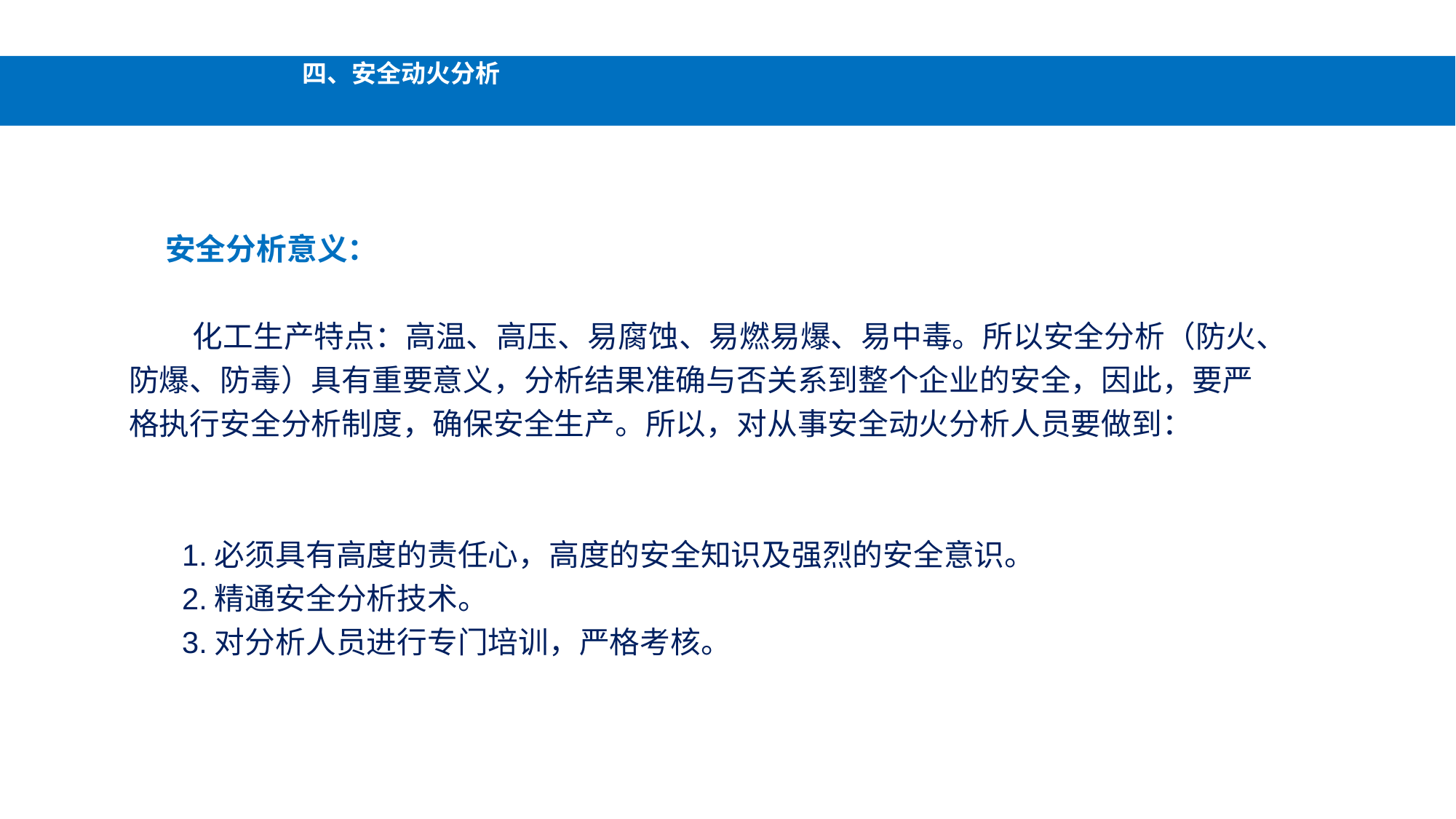

#
                                                                                                                                                                                  四、安全动火分析
安全分析意义：

   化工生产特点：高温、高压、易腐蚀、易燃易爆、易中毒。所以安全分析（防火、防爆、防毒）具有重要意义，分析结果准确与否关系到整个企业的安全，因此，要严格执行安全分析制度，确保安全生产。所以，对从事安全动火分析人员要做到：

  1.必须具有高度的责任心，高度的安全知识及强烈的安全意识。
  2.精通安全分析技术。
  3.对分析人员进行专门培训，严格考核。